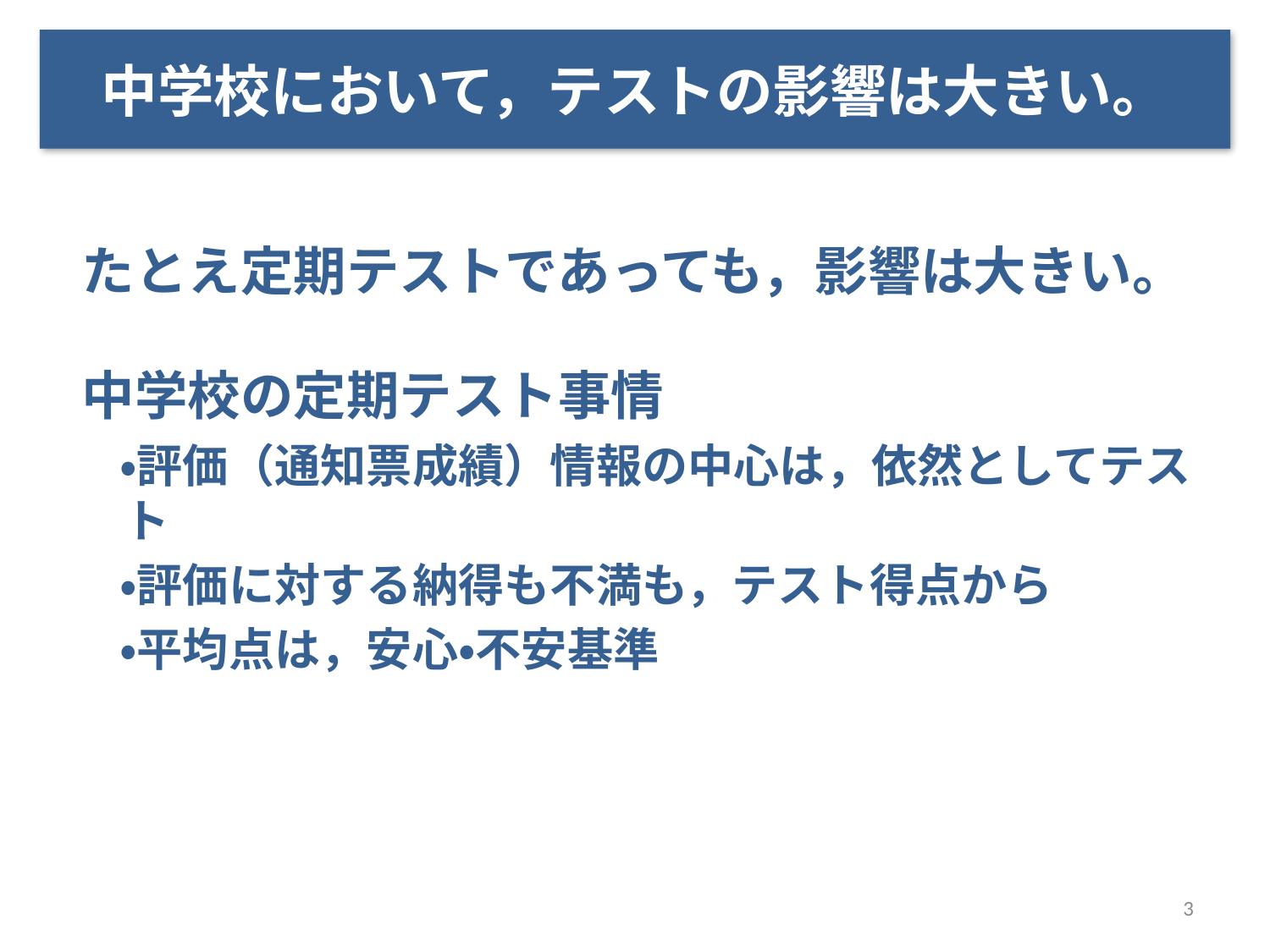

# 中学校において，テストの影響は大きい。
 たとえ定期テストであっても，影響は大きい。

 中学校の定期テスト事情
 　・評価（通知票成績）情報の中心は，依然としてテスト
 　・評価に対する納得も不満も，テスト得点から
 　・平均点は，安心・不安基準
3